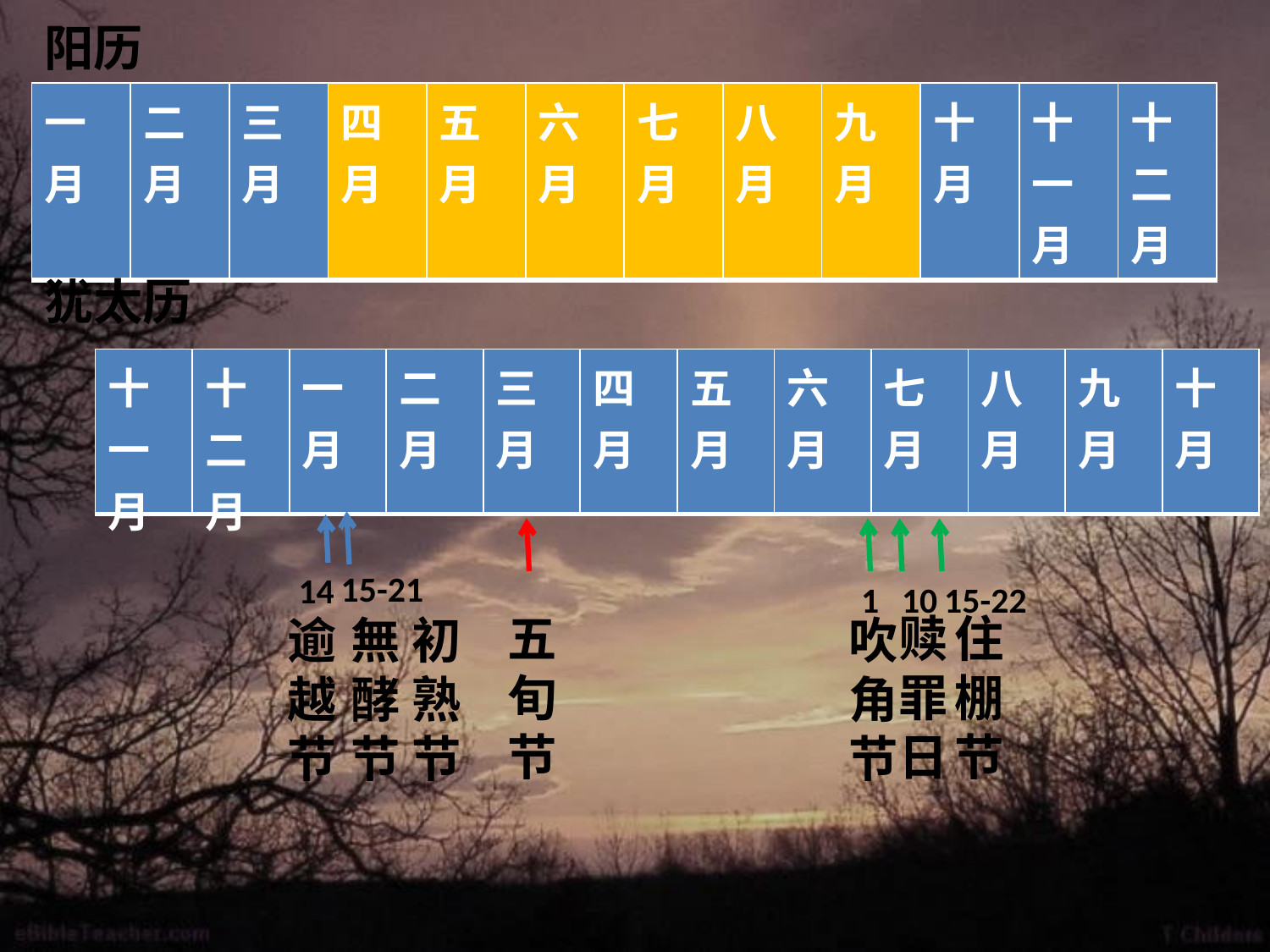

阳历
| 一月 | 二月 | 三月 | 四月 | 五月 | 六月 | 七月 | 八月 | 九月 | 十月 | 十一月 | 十二月 |
| --- | --- | --- | --- | --- | --- | --- | --- | --- | --- | --- | --- |
犹太历
| 十一月 | 十二月 | 一月 | 二月 | 三月 | 四月 | 五月 | 六月 | 七月 | 八月 | 九月 | 十月 |
| --- | --- | --- | --- | --- | --- | --- | --- | --- | --- | --- | --- |
15-21
14
1
10
15-22
五旬节
赎罪日
住棚节
逾越节
無酵节
初熟节
吹角节